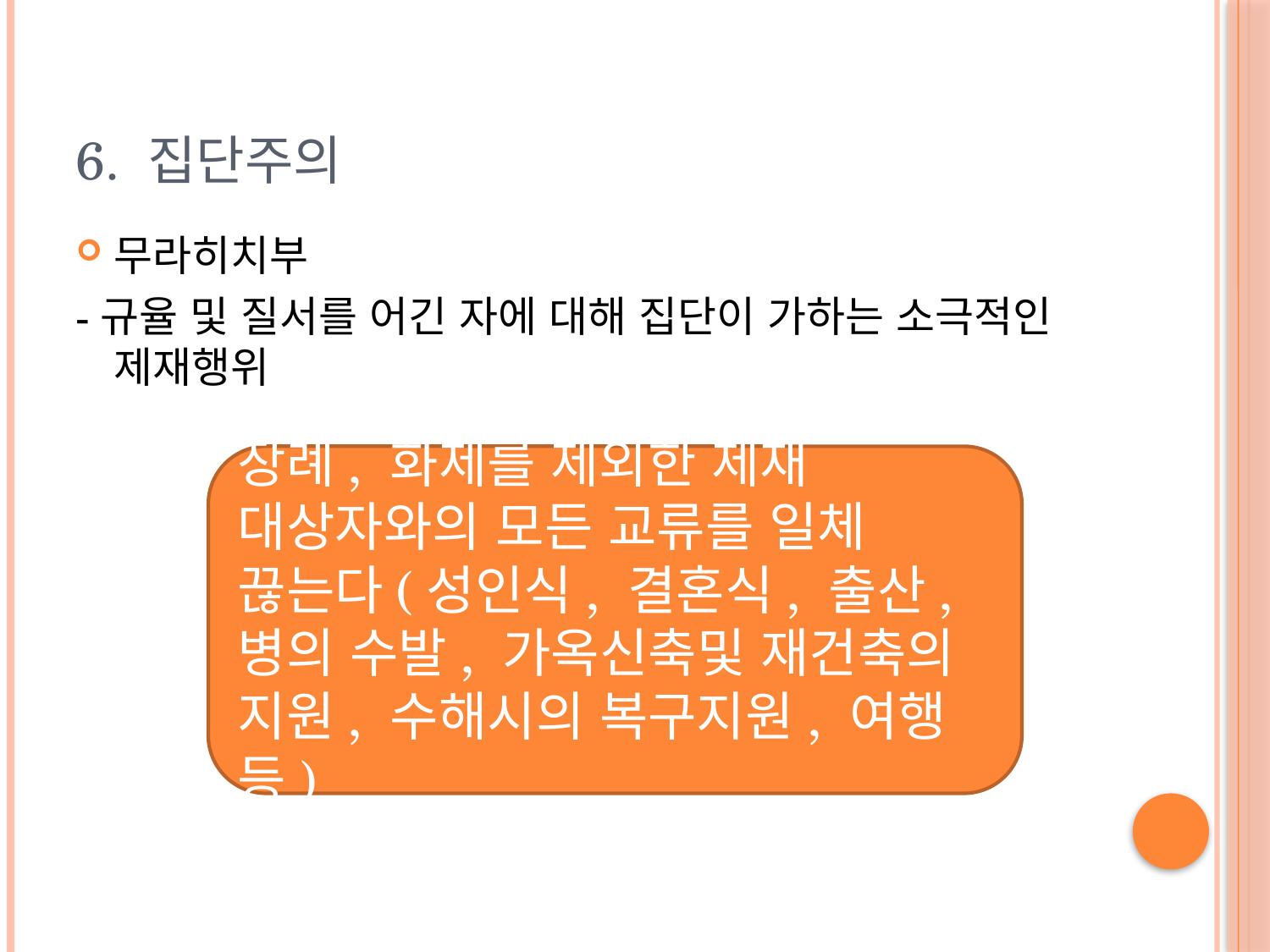

# 6. 집단주의
무라히치부
-규율 및 질서를 어긴 자에 대해 집단이 가하는 소극적인 제재행위

장례, 화제를 제외한 제재 대상자와의 모든 교류를 일체 끊는다(성인식, 결혼식, 출산, 병의 수발, 가옥신축및 재건축의 지원, 수해시의 복구지원, 여행 등)